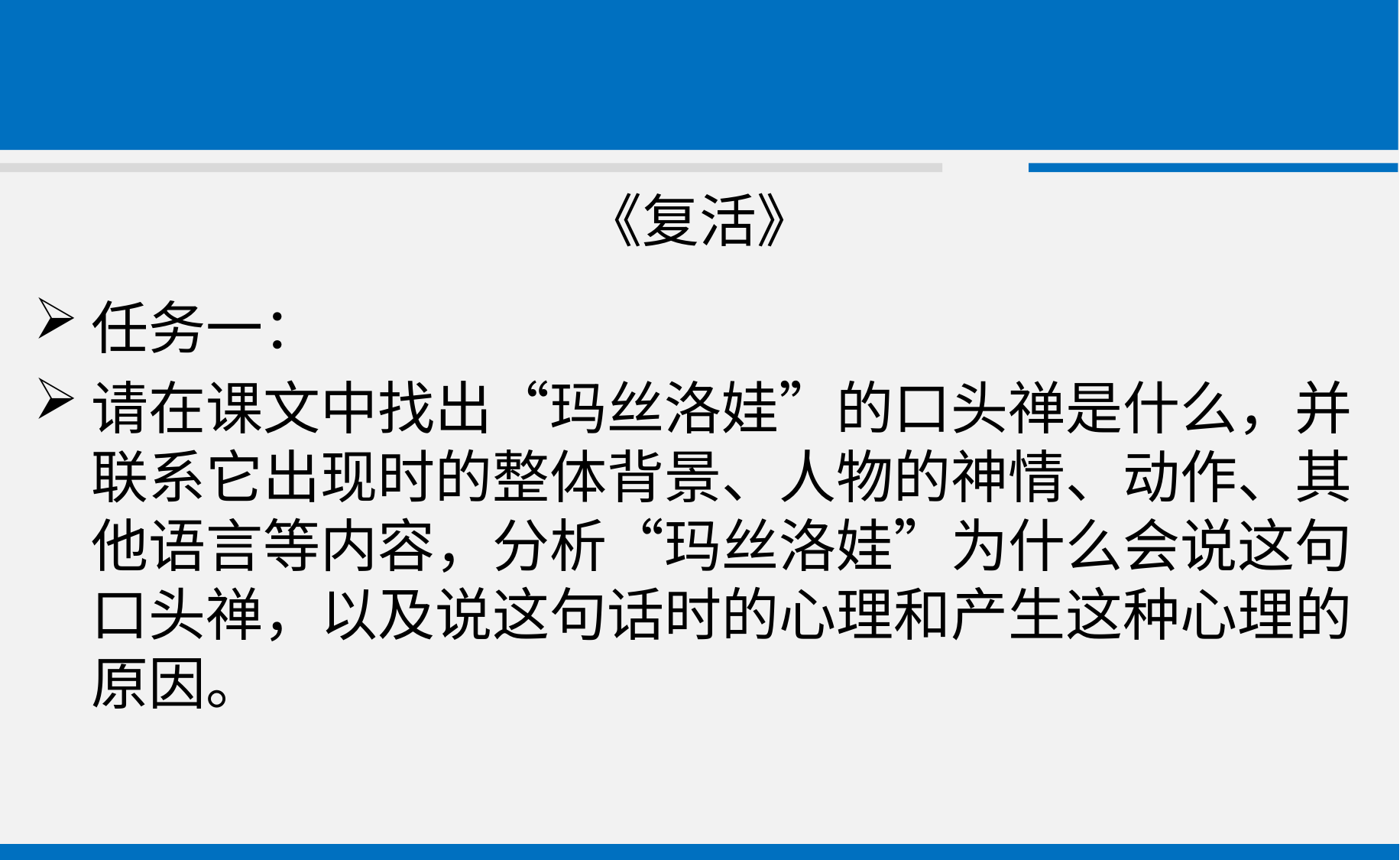

# 《复活》
任务一：
请在课文中找出“玛丝洛娃”的口头禅是什么，并联系它出现时的整体背景、人物的神情、动作、其他语言等内容，分析“玛丝洛娃”为什么会说这句口头禅，以及说这句话时的心理和产生这种心理的原因。